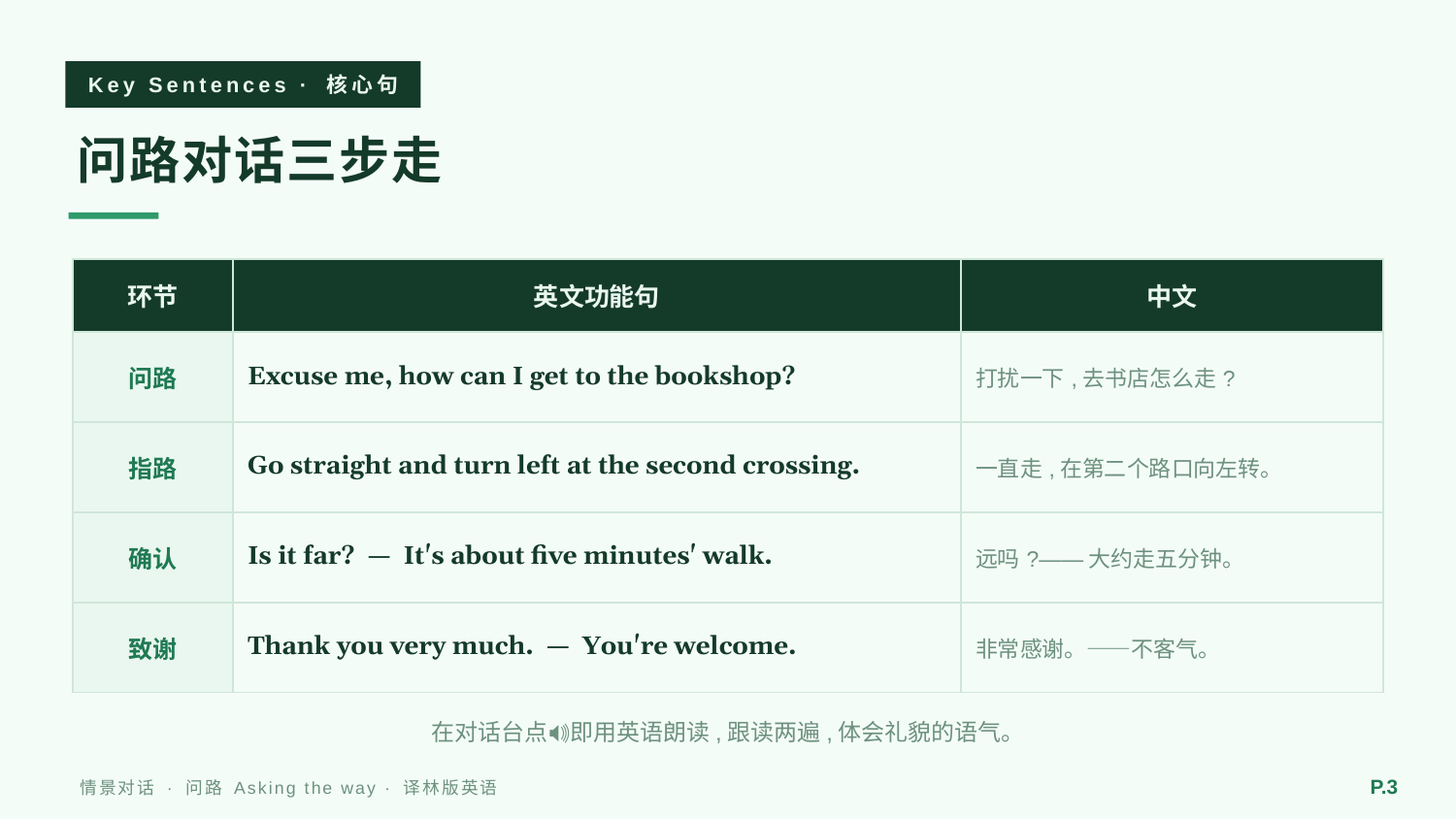

Key Sentences · 核心句

问路对话三步走

| 环节 | 英文功能句 | 中文 |
| --- | --- | --- |
| 问路 | Excuse me, how can I get to the bookshop? | 打扰一下,去书店怎么走? |
| 指路 | Go straight and turn left at the second crossing. | 一直走,在第二个路口向左转。 |
| 确认 | Is it far? — It's about five minutes' walk. | 远吗?——大约走五分钟。 |
| 致谢 | Thank you very much. — You're welcome. | 非常感谢。——不客气。 |
在对话台点🔊即用英语朗读,跟读两遍,体会礼貌的语气。
P.3
情景对话 · 问路 Asking the way · 译林版英语